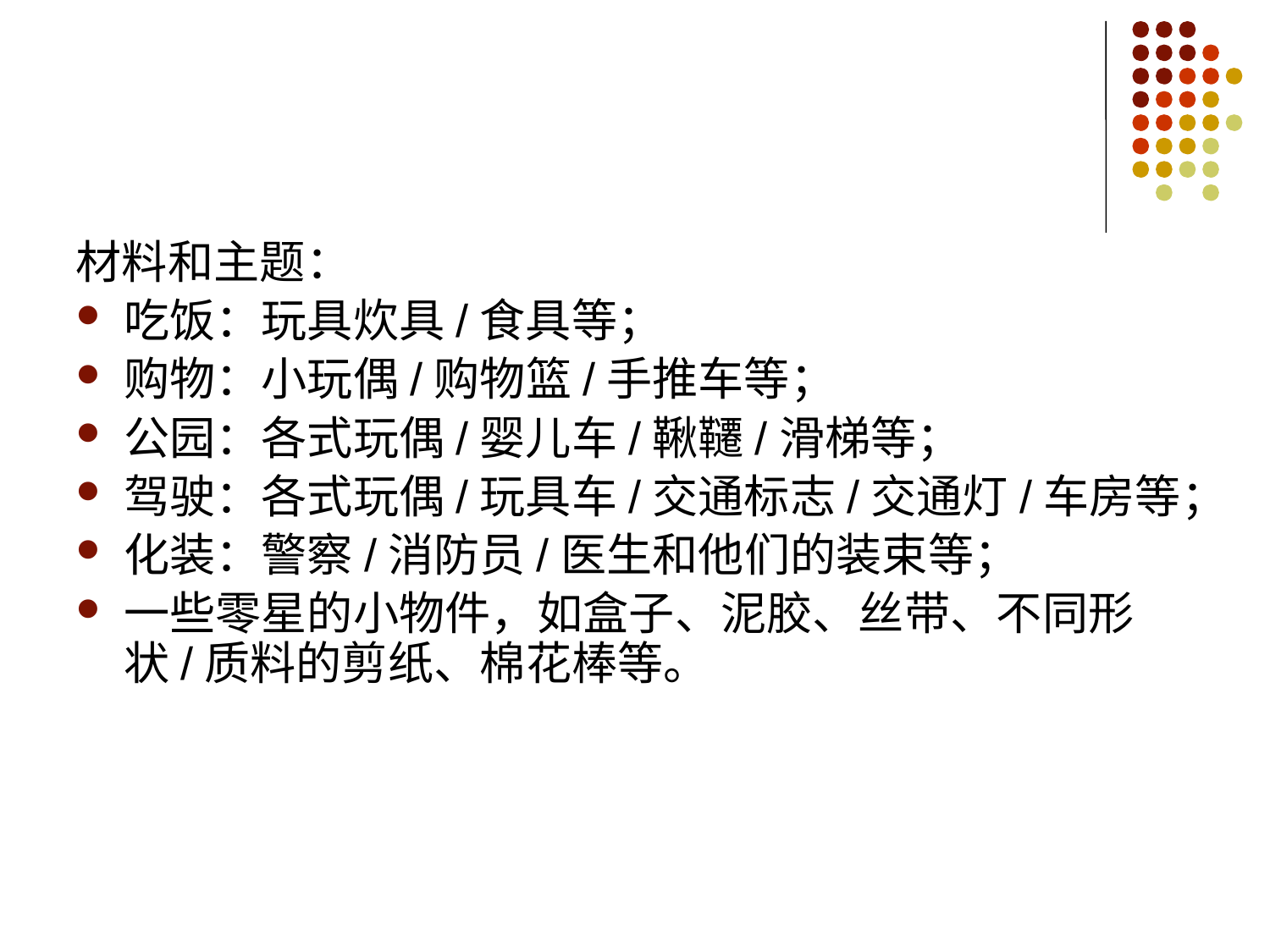

#
材料和主题：
吃饭：玩具炊具/食具等；
购物：小玩偶/购物篮/手推车等；
公园：各式玩偶/婴儿车/鞦韆/滑梯等；
驾驶：各式玩偶/玩具车/交通标志/交通灯/车房等；
化装：警察/消防员/医生和他们的装束等；
一些零星的小物件，如盒子、泥胶、丝带、不同形状/质料的剪纸、棉花棒等。